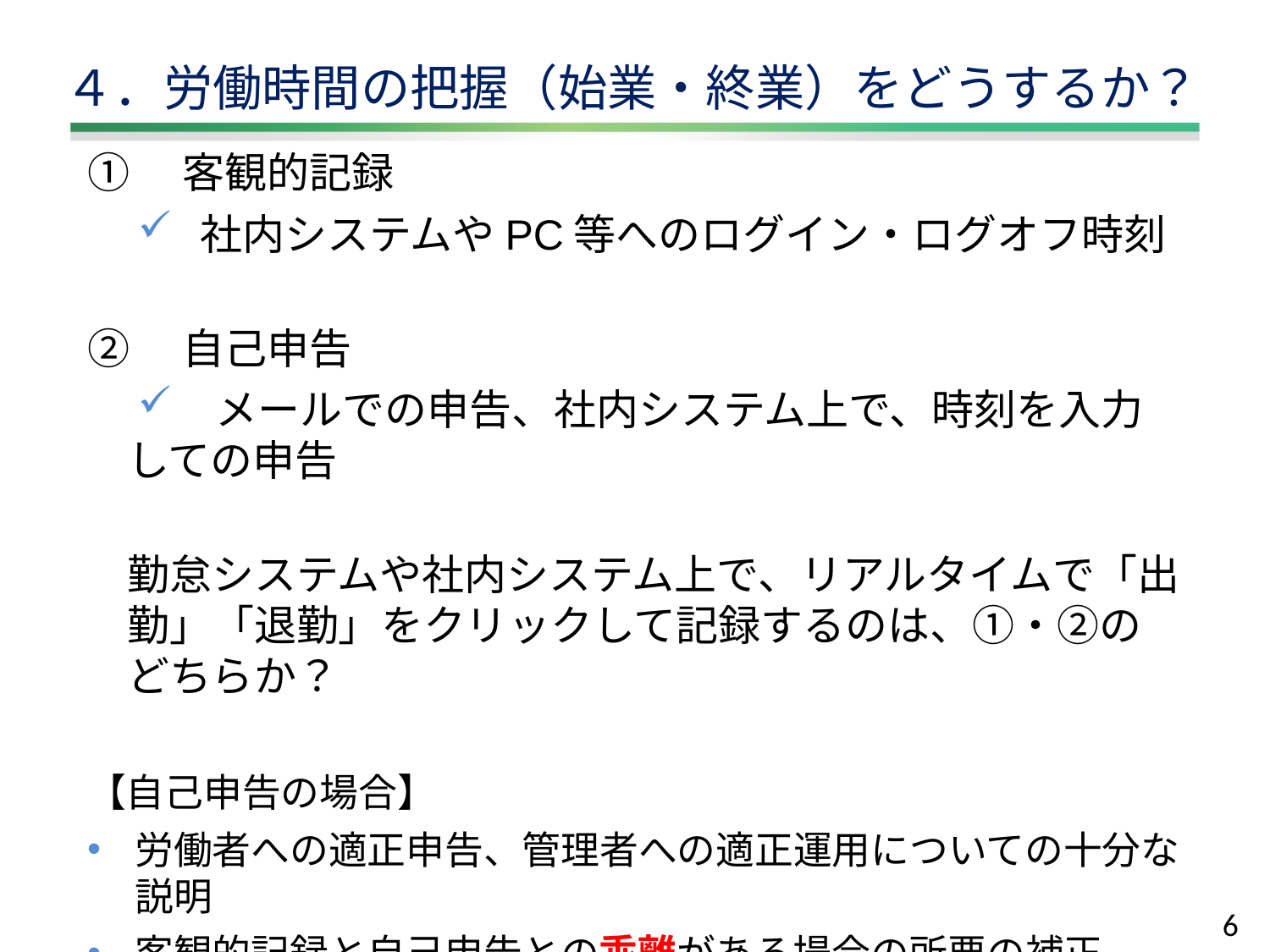

# ４．労働時間の把握（始業・終業）をどうするか？
①　客観的記録
社内システムやPC等へのログイン・ログオフ時刻

②　自己申告
　メールでの申告、社内システム上で、時刻を入力しての申告

勤怠システムや社内システム上で、リアルタイムで「出勤」「退勤」をクリックして記録するのは、①・②のどちらか？

【自己申告の場合】
労働者への適正申告、管理者への適正運用についての十分な説明
客観的記録と自己申告との乖離がある場合の所要の補正
適正申告を阻害しないこと
6